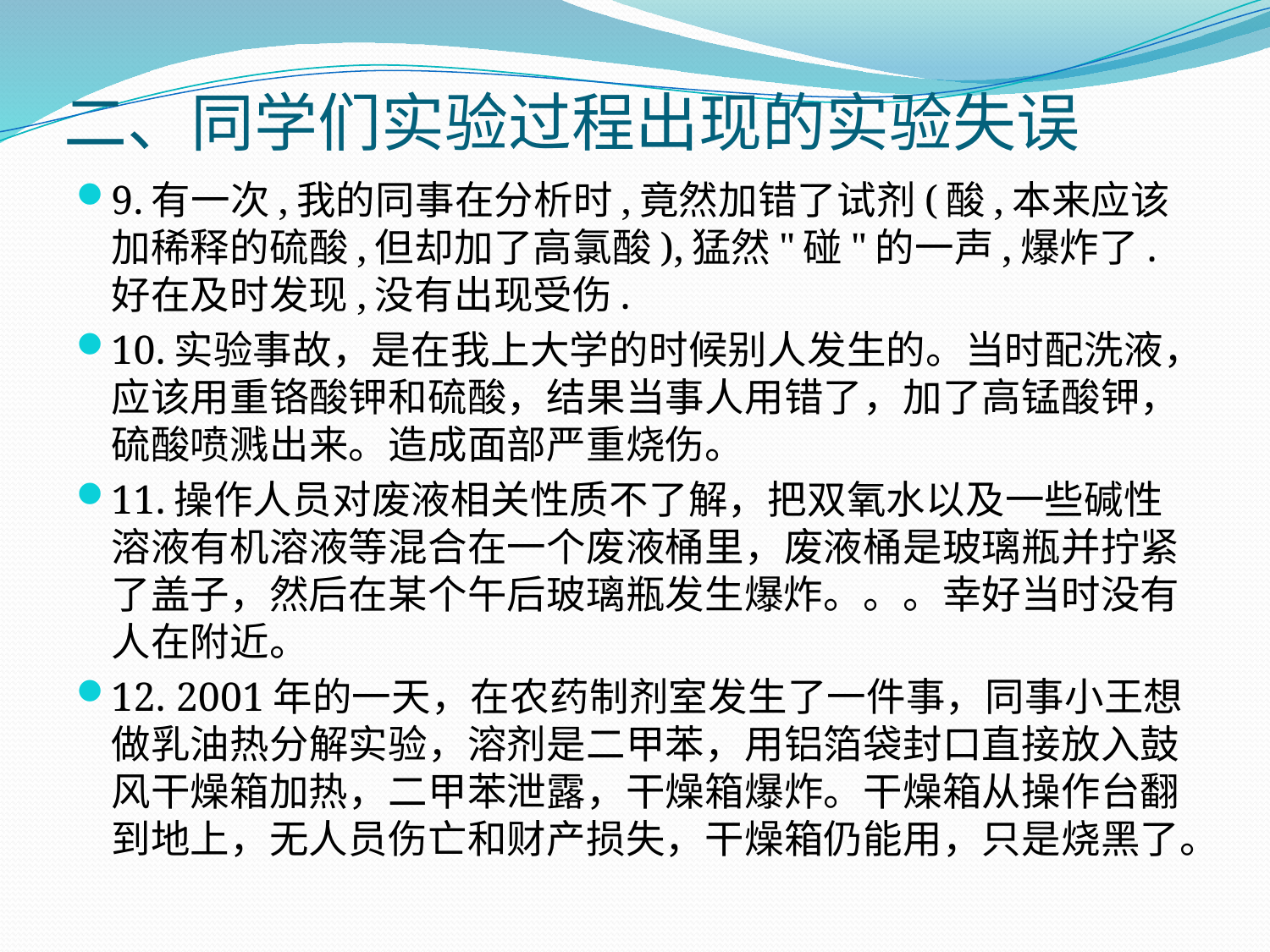

# 二、同学们实验过程出现的实验失误
9.有一次,我的同事在分析时,竟然加错了试剂(酸,本来应该加稀释的硫酸,但却加了高氯酸),猛然"碰"的一声,爆炸了.好在及时发现,没有出现受伤.
10.实验事故，是在我上大学的时候别人发生的。当时配洗液，应该用重铬酸钾和硫酸，结果当事人用错了，加了高锰酸钾，硫酸喷溅出来。造成面部严重烧伤。
11.操作人员对废液相关性质不了解，把双氧水以及一些碱性溶液有机溶液等混合在一个废液桶里，废液桶是玻璃瓶并拧紧了盖子，然后在某个午后玻璃瓶发生爆炸。。。幸好当时没有人在附近。
12. 2001年的一天，在农药制剂室发生了一件事，同事小王想做乳油热分解实验，溶剂是二甲苯，用铝箔袋封口直接放入鼓风干燥箱加热，二甲苯泄露，干燥箱爆炸。干燥箱从操作台翻到地上，无人员伤亡和财产损失，干燥箱仍能用，只是烧黑了。